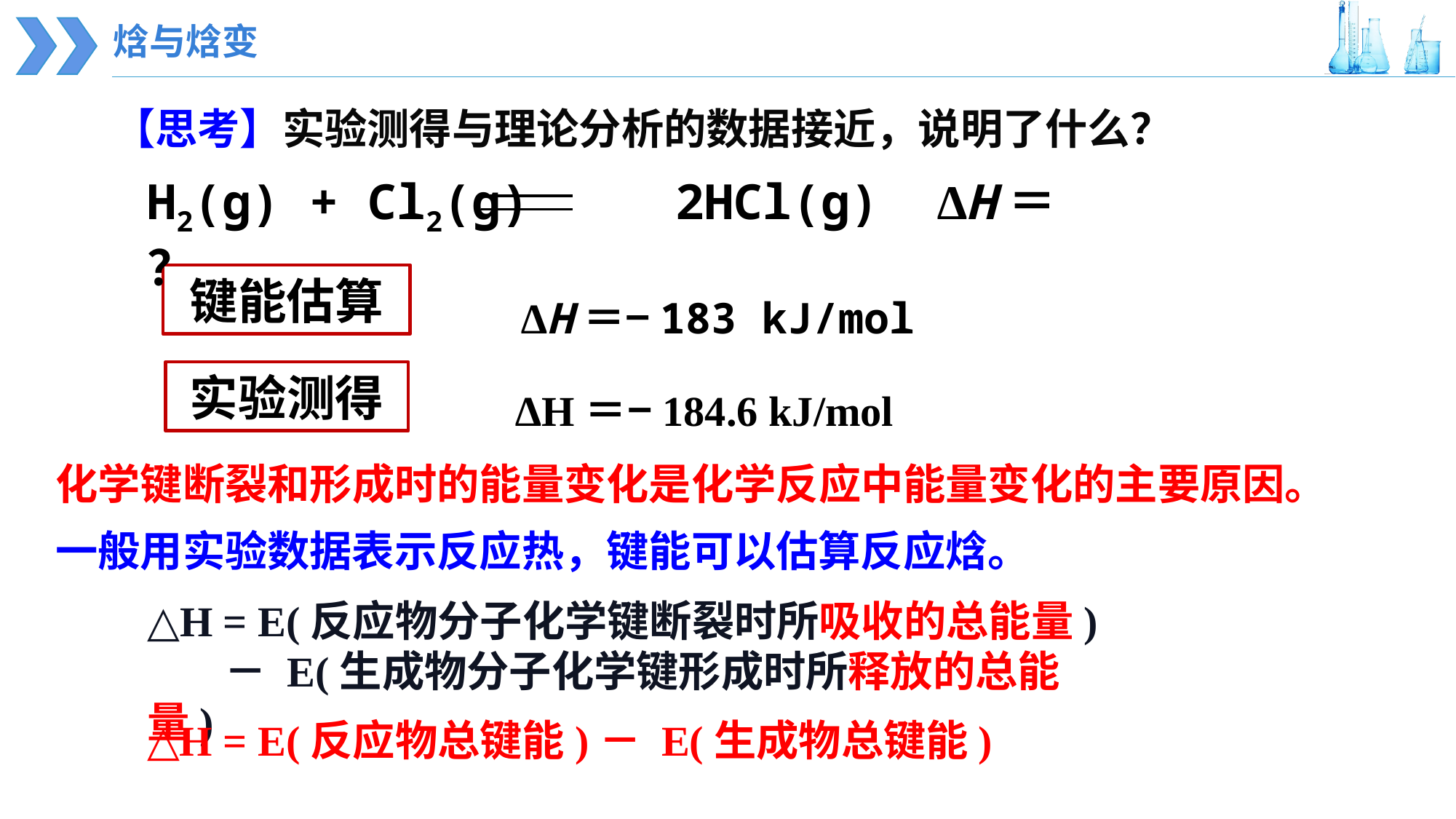

焓与焓变
【思考】实验测得与理论分析的数据接近，说明了什么？
H2(g) + Cl2(g)     2HCl(g)  ∆H＝ ？
 ∆H＝−183 kJ/mol
键能估算
 ∆H＝−184.6 kJ/mol
实验测得
化学键断裂和形成时的能量变化是化学反应中能量变化的主要原因。
一般用实验数据表示反应热，键能可以估算反应焓。
△H = E(反应物分子化学键断裂时所吸收的总能量)
       － E(生成物分子化学键形成时所释放的总能量)
△H = E(反应物总键能)－ E(生成物总键能)